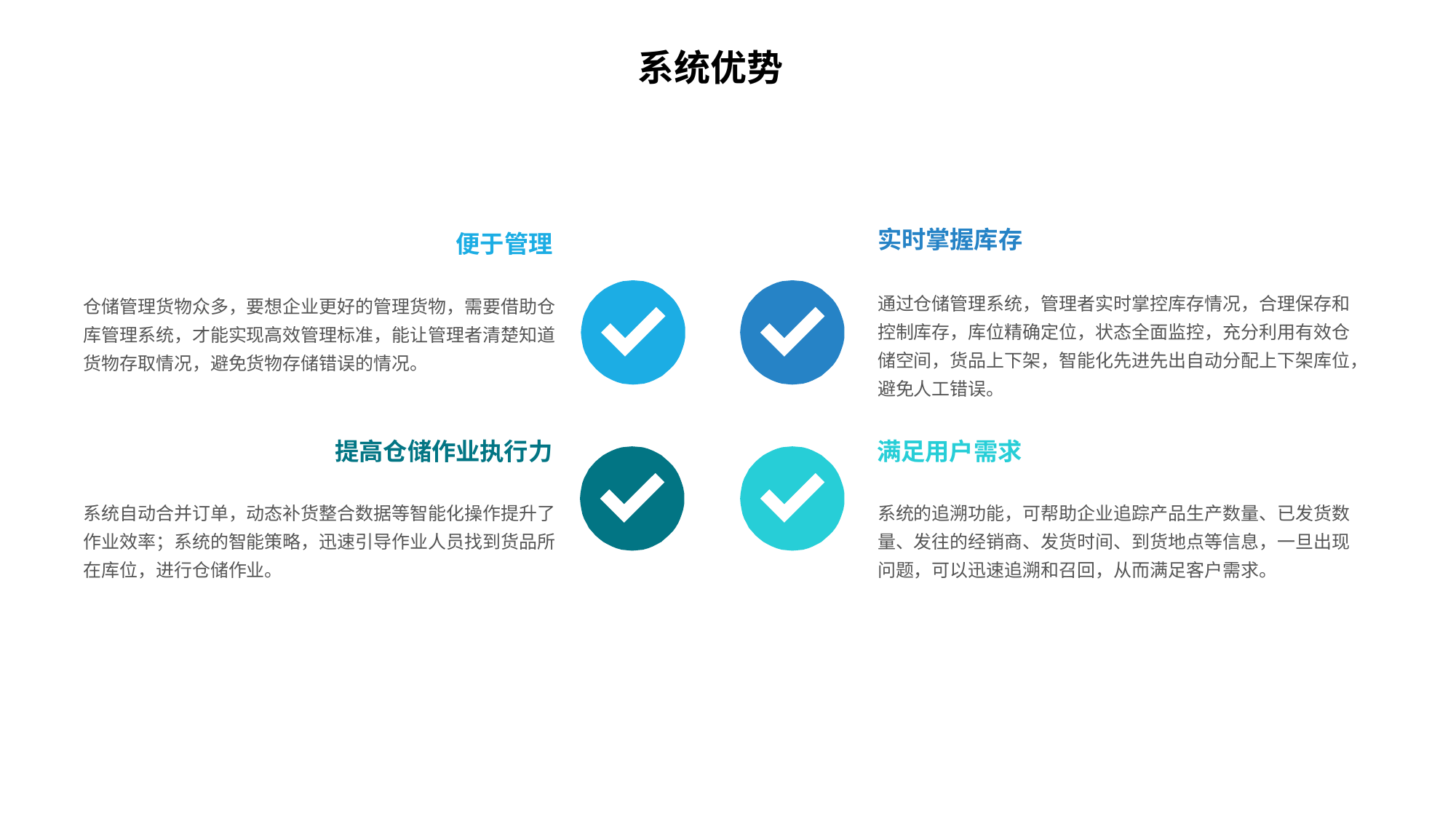

系统优势
实时掌握库存
便于管理

通过仓储管理系统，管理者实时掌控库存情况，合理保存和控制库存，库位精确定位，状态全面监控，充分利用有效仓储空间，货品上下架，智能化先进先出自动分配上下架库位，避免人工错误。
仓储管理货物众多，要想企业更好的管理货物，需要借助仓库管理系统，才能实现高效管理标准，能让管理者清楚知道货物存取情况，避免货物存储错误的情况。
提高仓储作业执行力
满足用户需求

系统自动合并订单，动态补货整合数据等智能化操作提升了作业效率；系统的智能策略，迅速引导作业人员找到货品所在库位，进行仓储作业。
系统的追溯功能，可帮助企业追踪产品生产数量、已发货数量、发往的经销商、发货时间、到货地点等信息，一旦出现问题，可以迅速追溯和召回，从而满足客户需求。